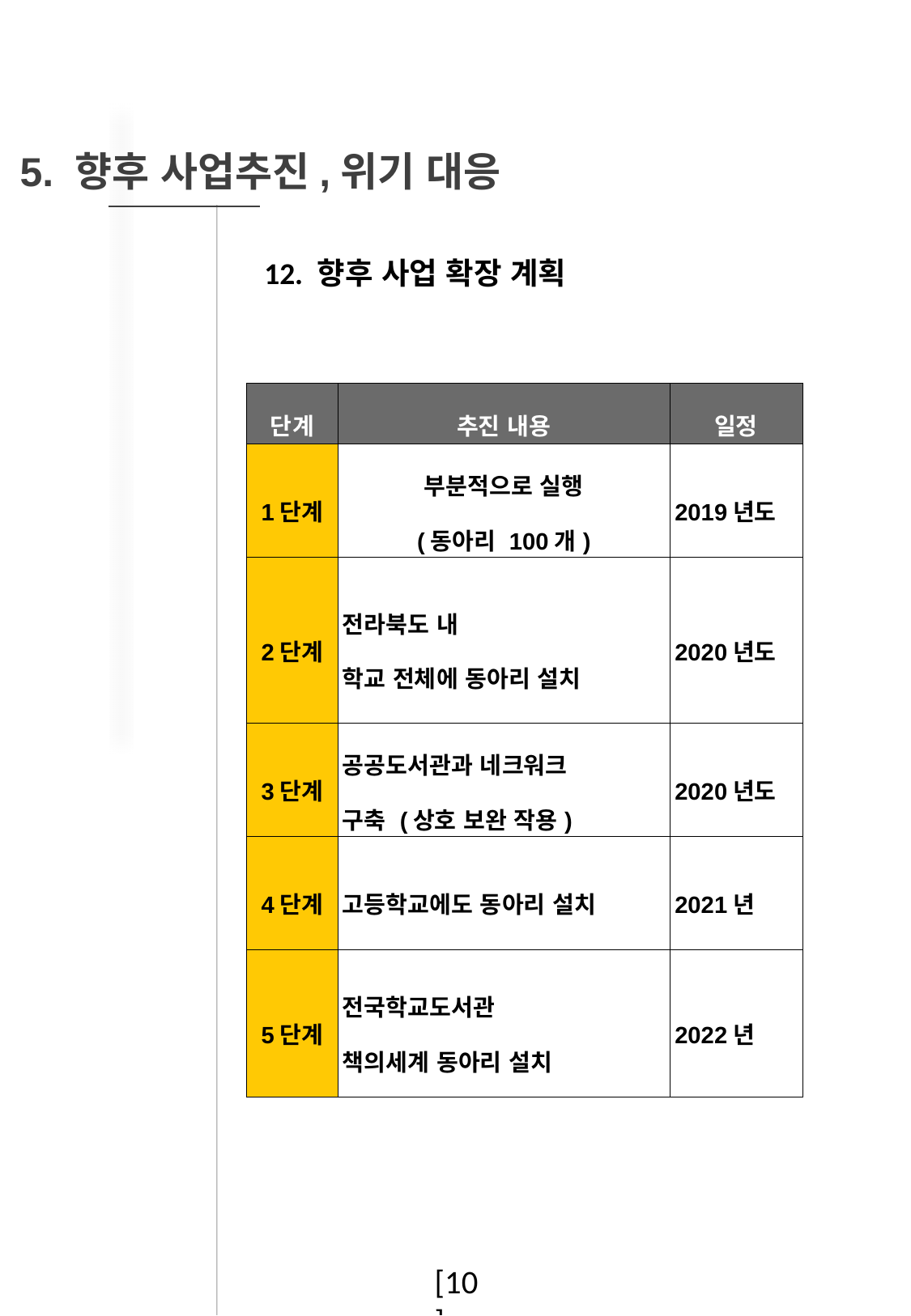

5. 향후 사업추진,위기 대응
12. 향후 사업 확장 계획
| 단계 | 추진 내용 | 일정 |
| --- | --- | --- |
| 1단계 | 부분적으로 실행 (동아리 100개) | 2019년도 |
| 2단계 | 전라북도 내 학교 전체에 동아리 설치 | 2020년도 |
| 3단계 | 공공도서관과 네크워크 구축 (상호 보완 작용) | 2020년도 |
| 4단계 | 고등학교에도 동아리 설치 | 2021년 |
| 5단계 | 전국학교도서관 책의세계 동아리 설치 | 2022년 |
[10]